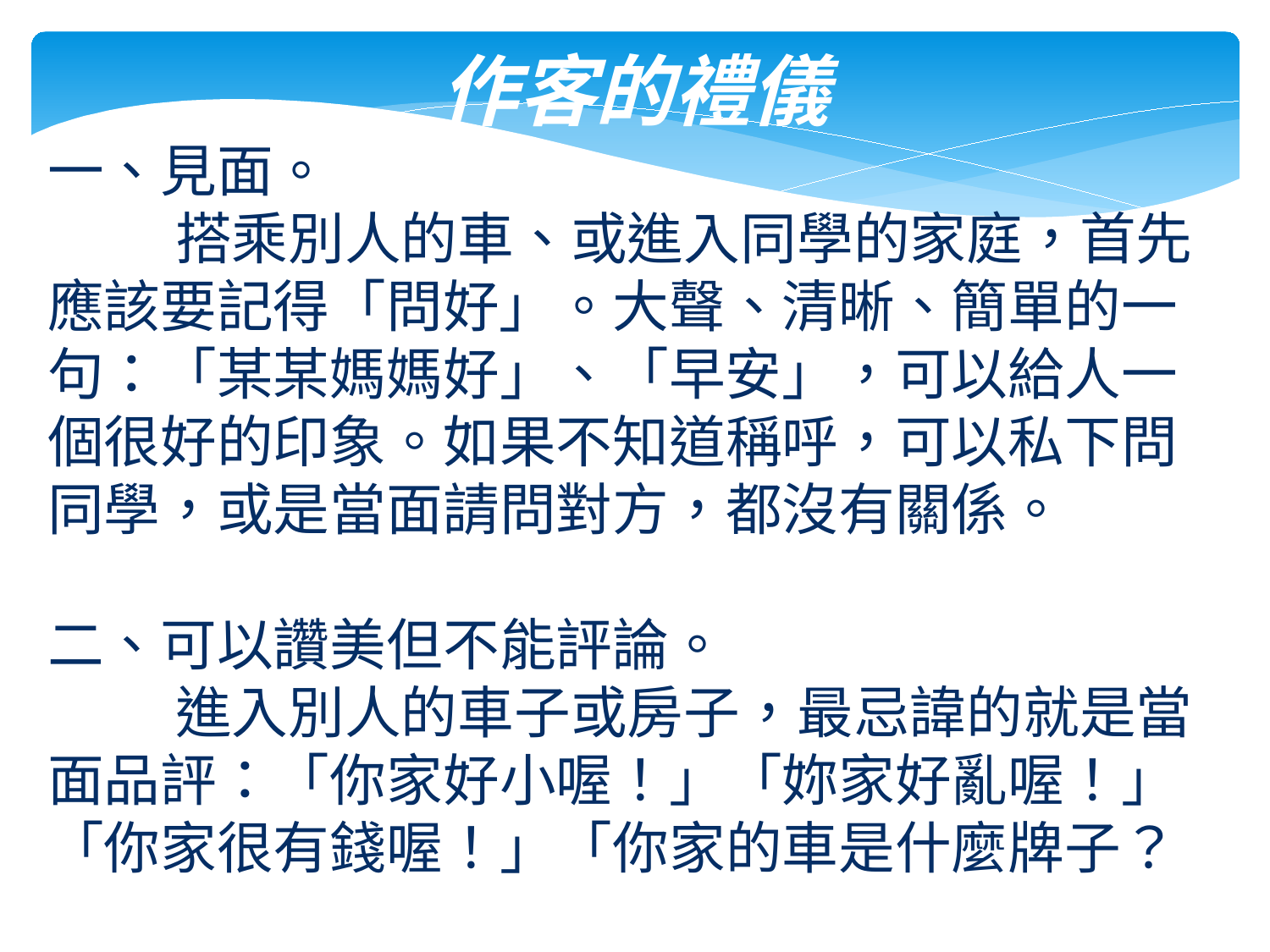

作客的禮儀
一、見面。
         搭乘別人的車、或進入同學的家庭，首先應該要記得「問好」。大聲、清晰、簡單的一句：「某某媽媽好」、「早安」，可以給人一個很好的印象。如果不知道稱呼，可以私下問同學，或是當面請問對方，都沒有關係。

二、可以讚美但不能評論。
         進入別人的車子或房子，最忌諱的就是當面品評：「你家好小喔！」「妳家好亂喔！」「你家很有錢喔！」「你家的車是什麼牌子？